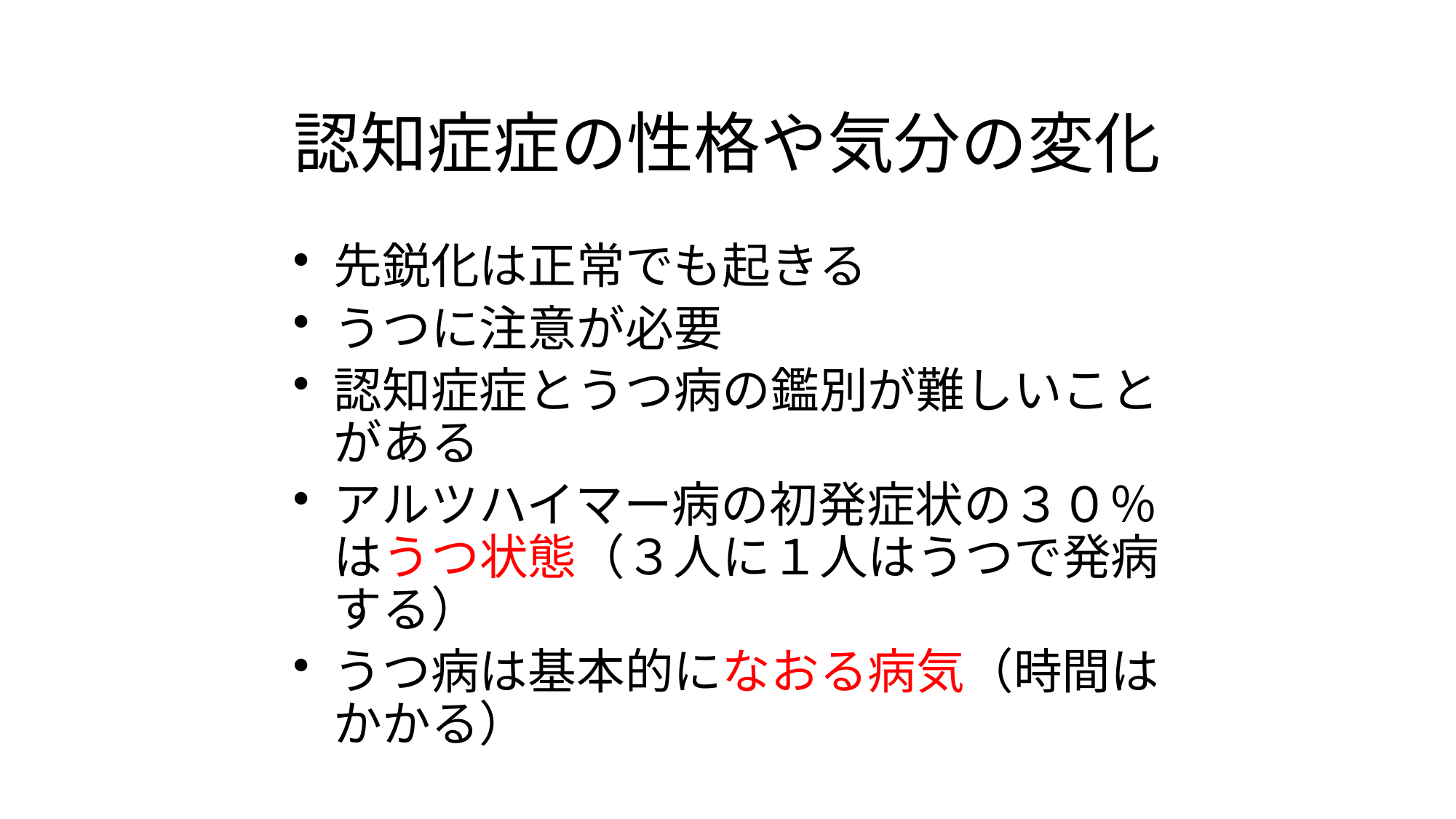

# 認知症症の性格や気分の変化
先鋭化は正常でも起きる
うつに注意が必要
認知症症とうつ病の鑑別が難しいことがある
アルツハイマー病の初発症状の３０％はうつ状態（３人に１人はうつで発病する）
うつ病は基本的になおる病気（時間はかかる）